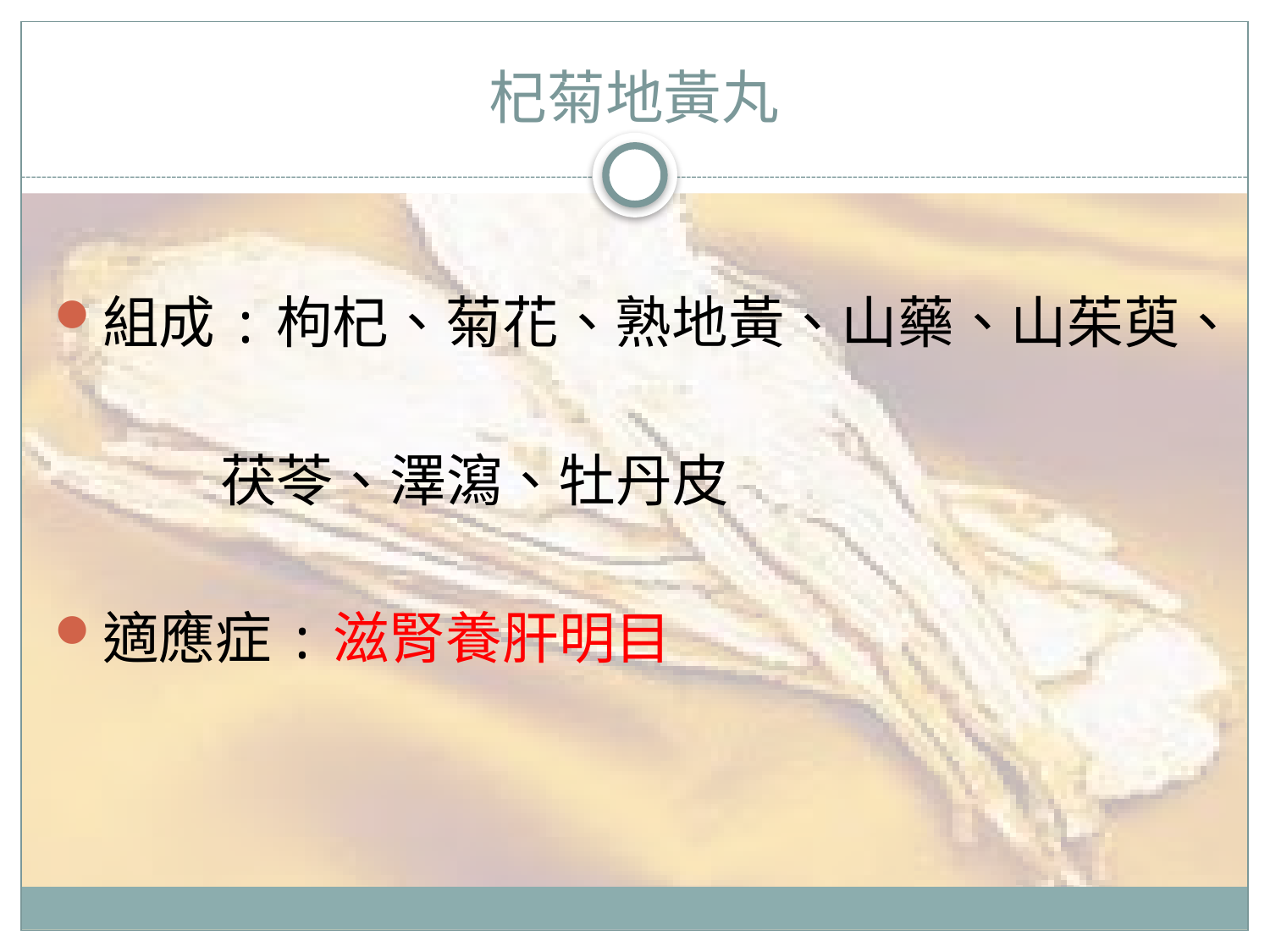

# 杞菊地黃丸

組成:枸杞、菊花、熟地黃、山藥、山茱萸、

            茯苓、澤瀉、牡丹皮

適應症:滋腎養肝明目